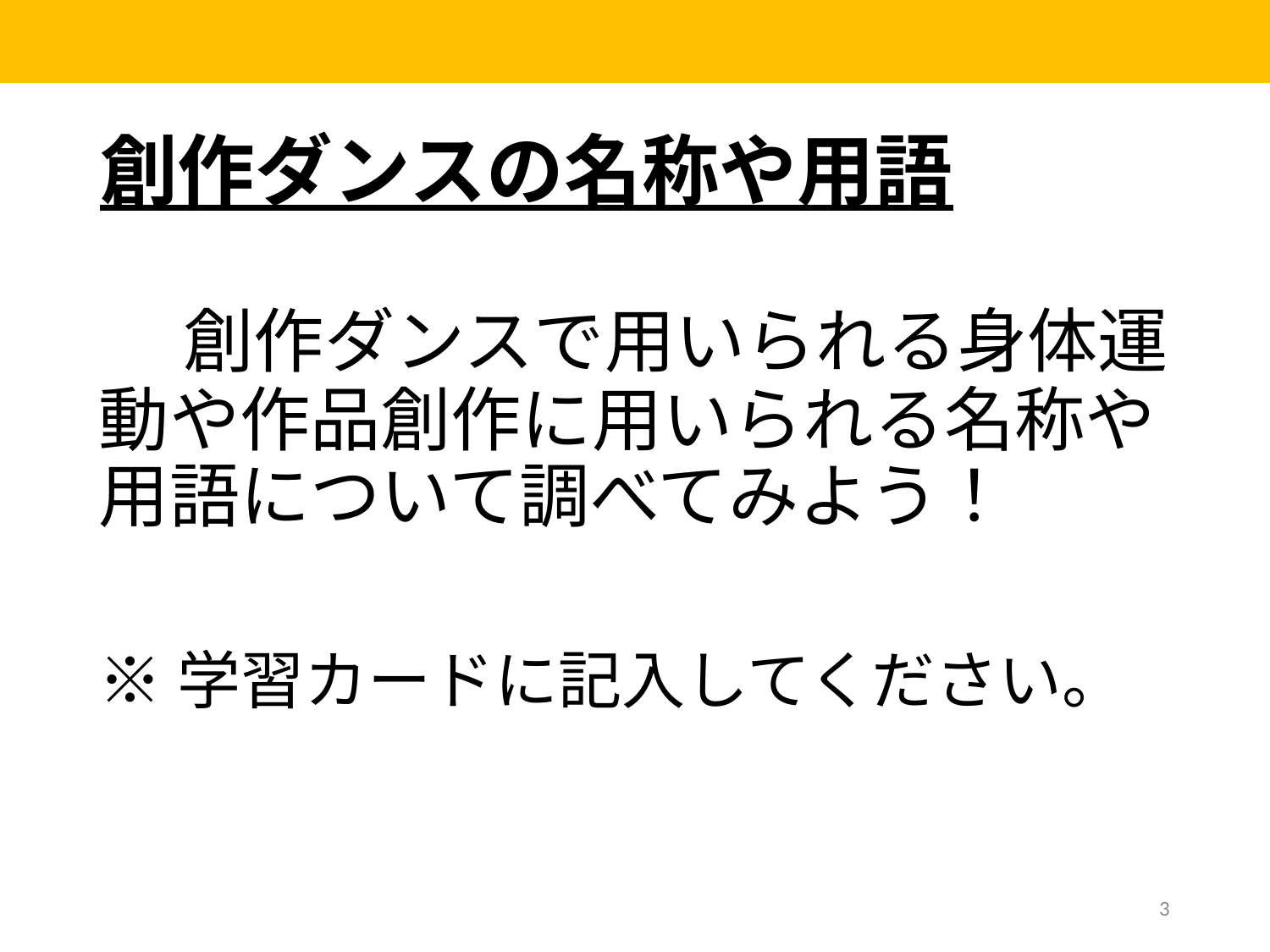

# 創作ダンスの名称や用語
　創作ダンスで用いられる身体運動や作品創作に用いられる名称や用語について調べてみよう！

※学習カードに記入してください。
3